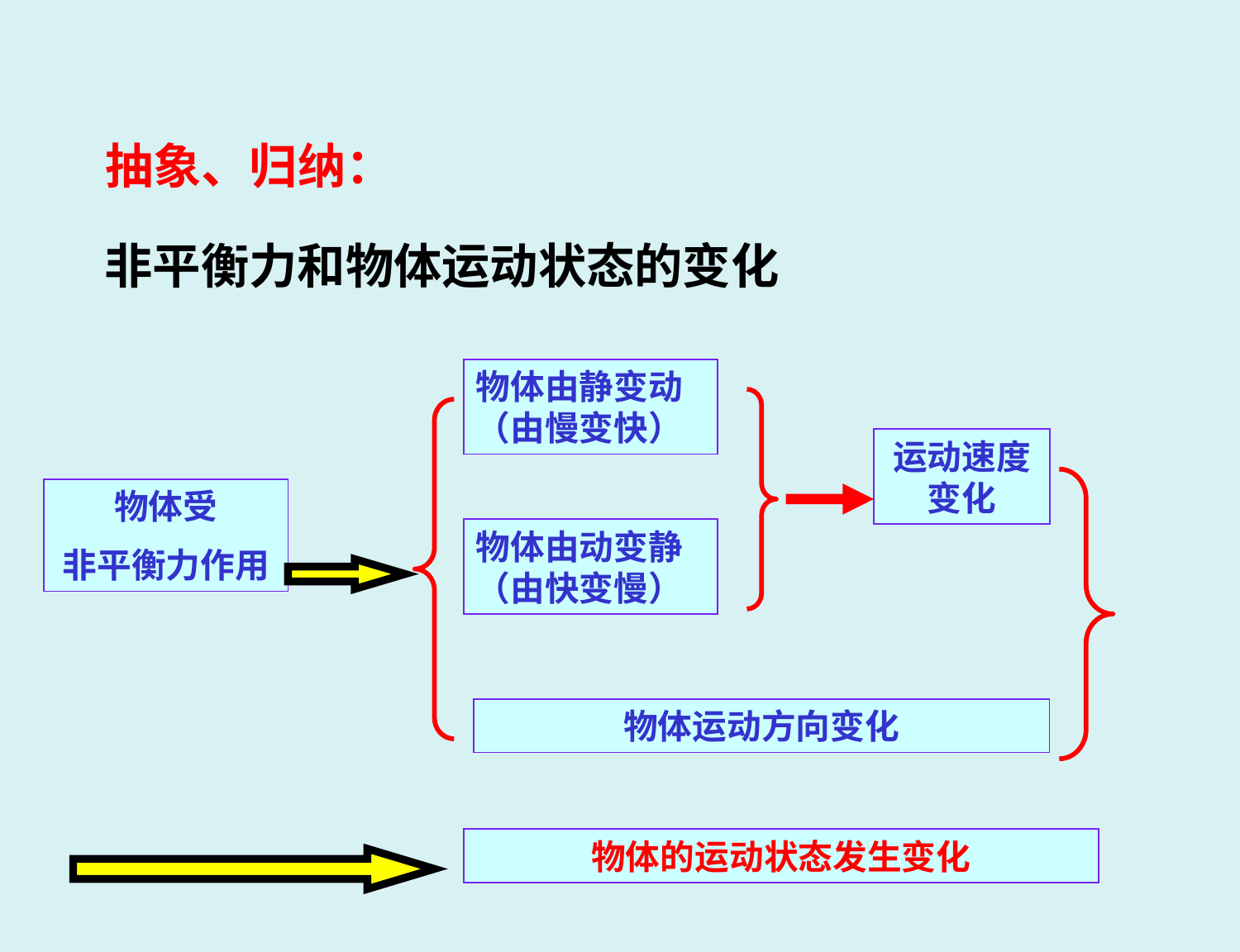

抽象、归纳：
非平衡力和物体运动状态的变化
物体由静变动（由慢变快）

运动速度变化

物体受
非平衡力作用

物体由动变静（由快变慢）

物体运动方向变化
物体的运动状态发生变化